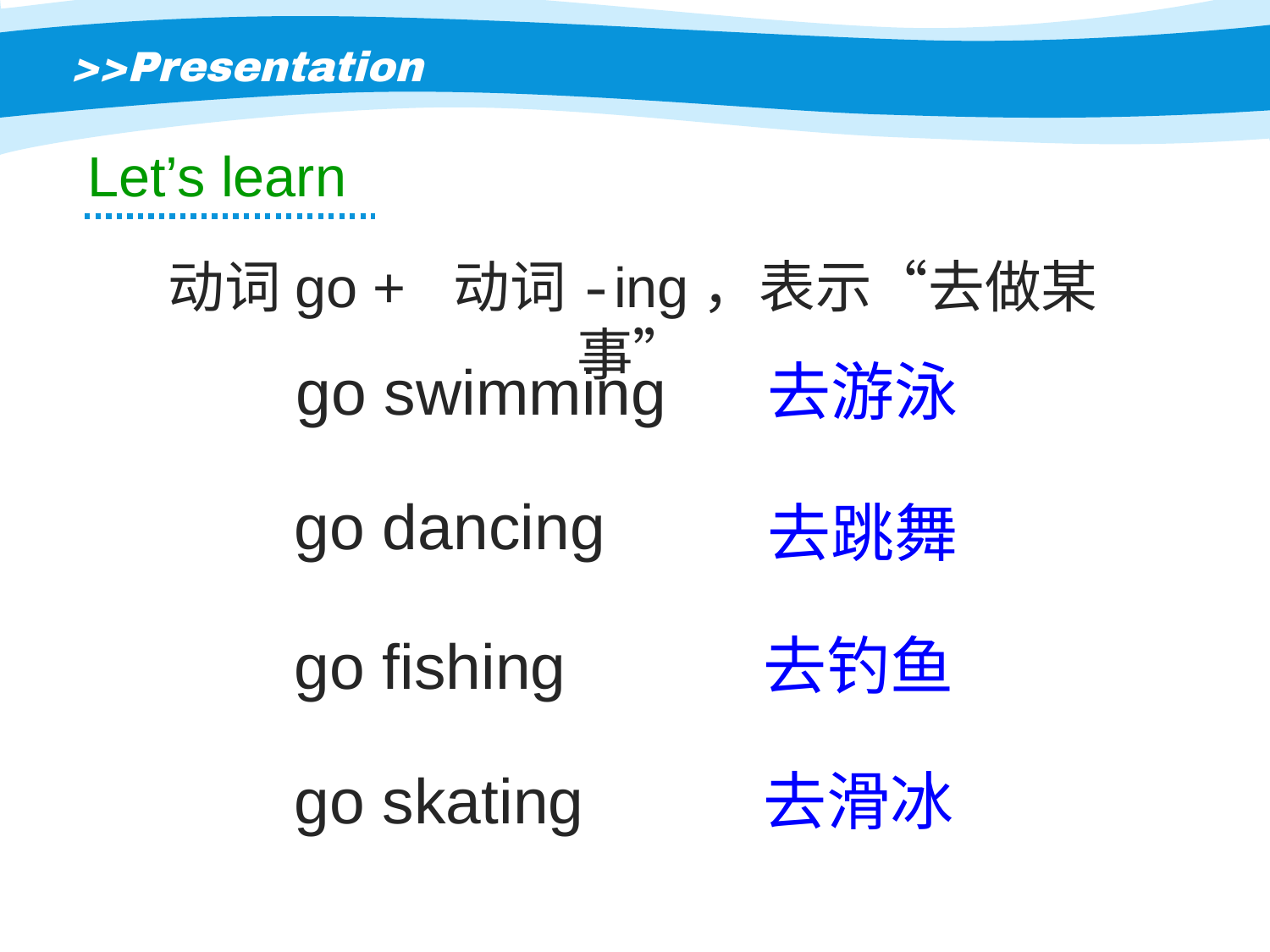

# >>Presentation
Let’s learn
动词go + 动词-ing，表示“去做某事”
go swimming
去游泳
go dancing
去跳舞
去钓鱼
go fishing
go skating
去滑冰